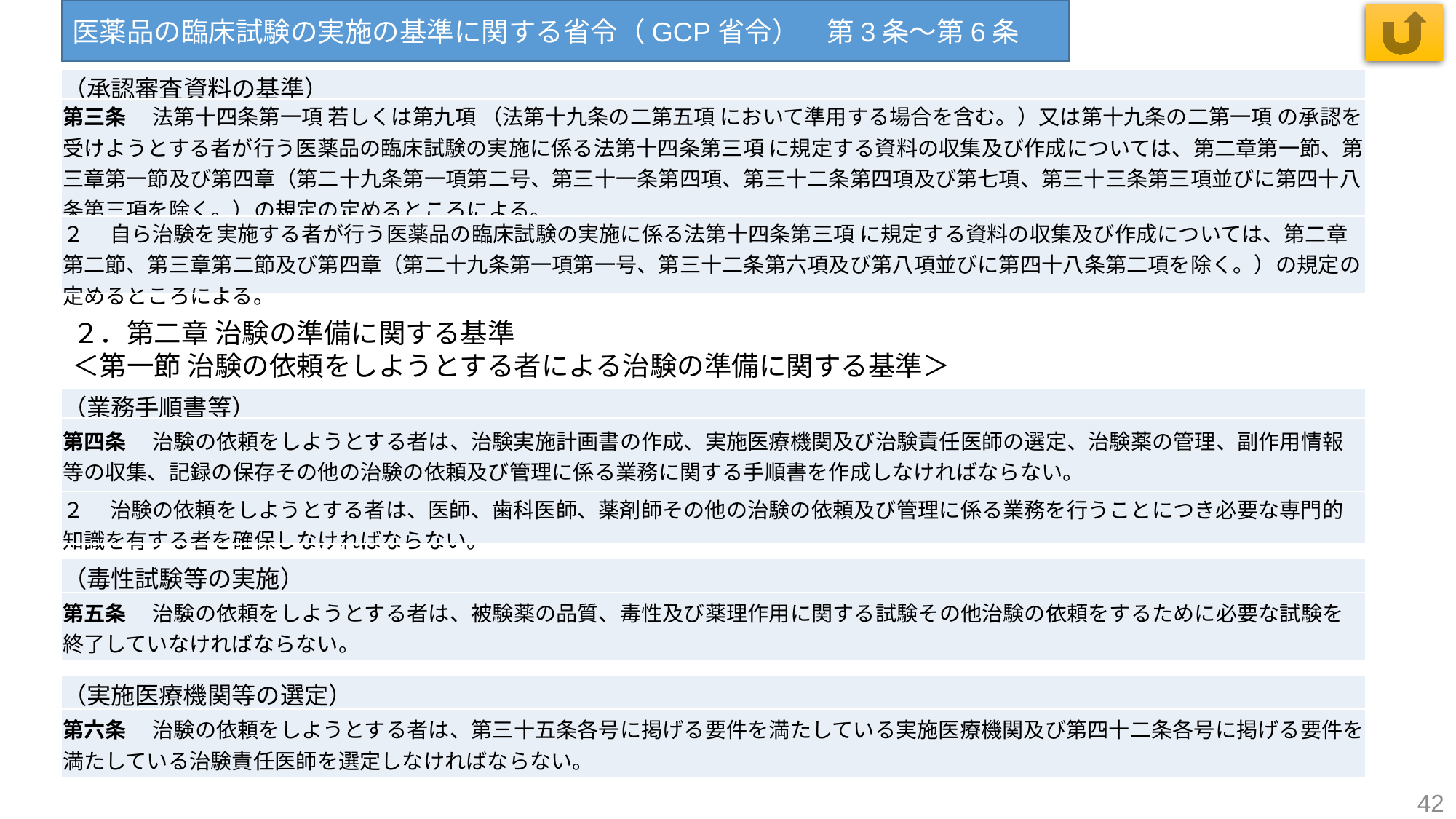

医薬品の臨床試験の実施の基準に関する省令（GCP省令）　第3条～第6条

| （承認審査資料の基準） |
| --- |
| 第三条 　法第十四条第一項 若しくは第九項 （法第十九条の二第五項 において準用する場合を含む。）又は第十九条の二第一項 の承認を受けようとする者が行う医薬品の臨床試験の実施に係る法第十四条第三項 に規定する資料の収集及び作成については、第二章第一節、第三章第一節及び第四章（第二十九条第一項第二号、第三十一条第四項、第三十二条第四項及び第七項、第三十三条第三項並びに第四十八条第三項を除く。）の規定の定めるところによる。 |
| ２ 　自ら治験を実施する者が行う医薬品の臨床試験の実施に係る法第十四条第三項 に規定する資料の収集及び作成については、第二章第二節、第三章第二節及び第四章（第二十九条第一項第一号、第三十二条第六項及び第八項並びに第四十八条第二項を除く。）の規定の定めるところによる。 |
２．第二章 治験の準備に関する基準
＜第一節 治験の依頼をしようとする者による治験の準備に関する基準＞
| （業務手順書等） |
| --- |
| 第四条 　治験の依頼をしようとする者は、治験実施計画書の作成、実施医療機関及び治験責任医師の選定、治験薬の管理、副作用情報等の収集、記録の保存その他の治験の依頼及び管理に係る業務に関する手順書を作成しなければならない。 |
| ２ 　治験の依頼をしようとする者は、医師、歯科医師、薬剤師その他の治験の依頼及び管理に係る業務を行うことにつき必要な専門的知識を有する者を確保しなければならない。 |
| （毒性試験等の実施） |
| --- |
| 第五条 　治験の依頼をしようとする者は、被験薬の品質、毒性及び薬理作用に関する試験その他治験の依頼をするために必要な試験を終了していなければならない。 |
| （実施医療機関等の選定） |
| --- |
| 第六条 　治験の依頼をしようとする者は、第三十五条各号に掲げる要件を満たしている実施医療機関及び第四十二条各号に掲げる要件を満たしている治験責任医師を選定しなければならない。 |